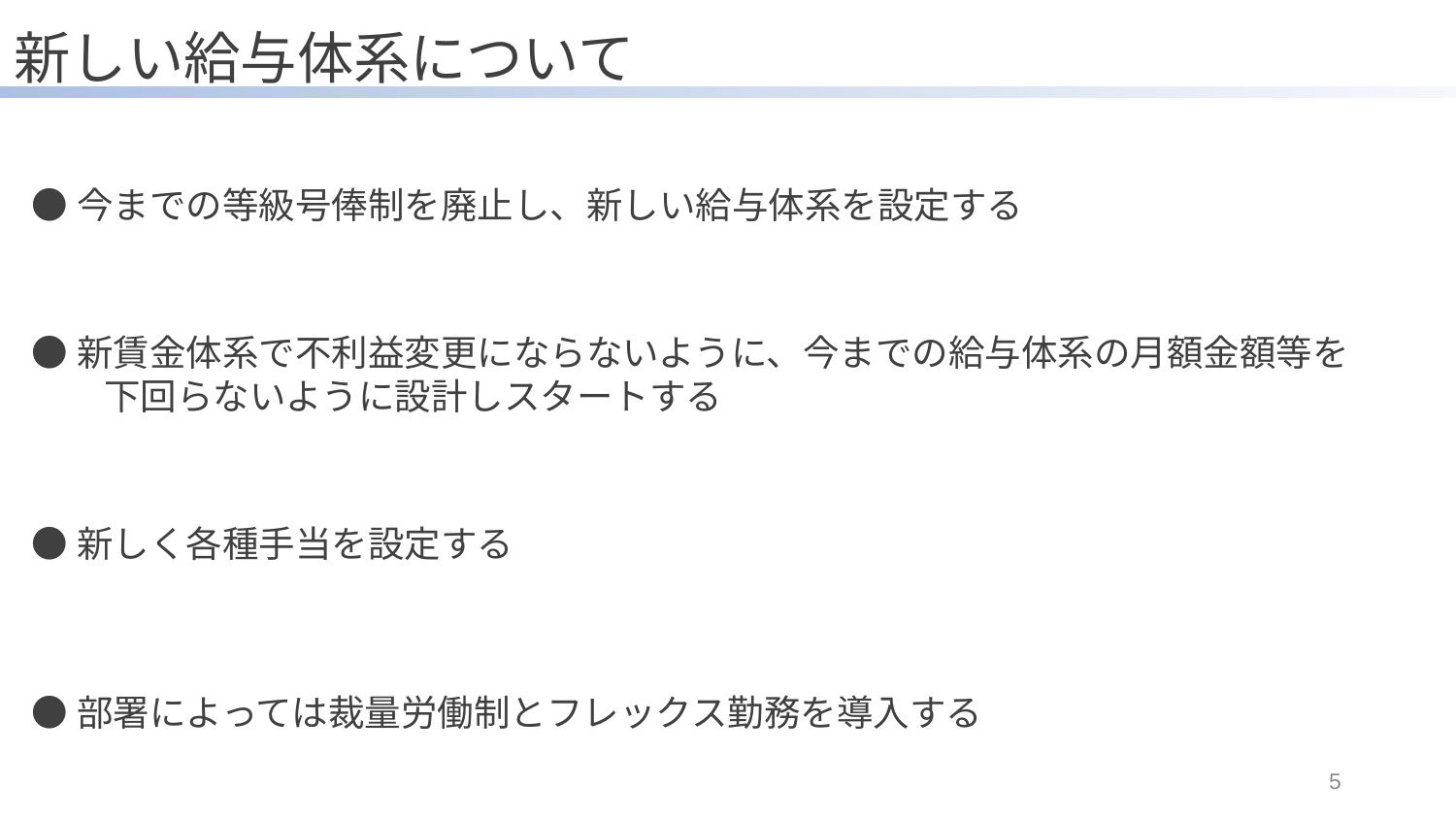

新しい給与体系について

●今までの等級号俸制を廃止し、新しい給与体系を設定する
●新賃金体系で不利益変更にならないように、今までの給与体系の月額金額等を
　　下回らないように設計しスタートする
●新しく各種手当を設定する
●部署によっては裁量労働制とフレックス勤務を導入する
5